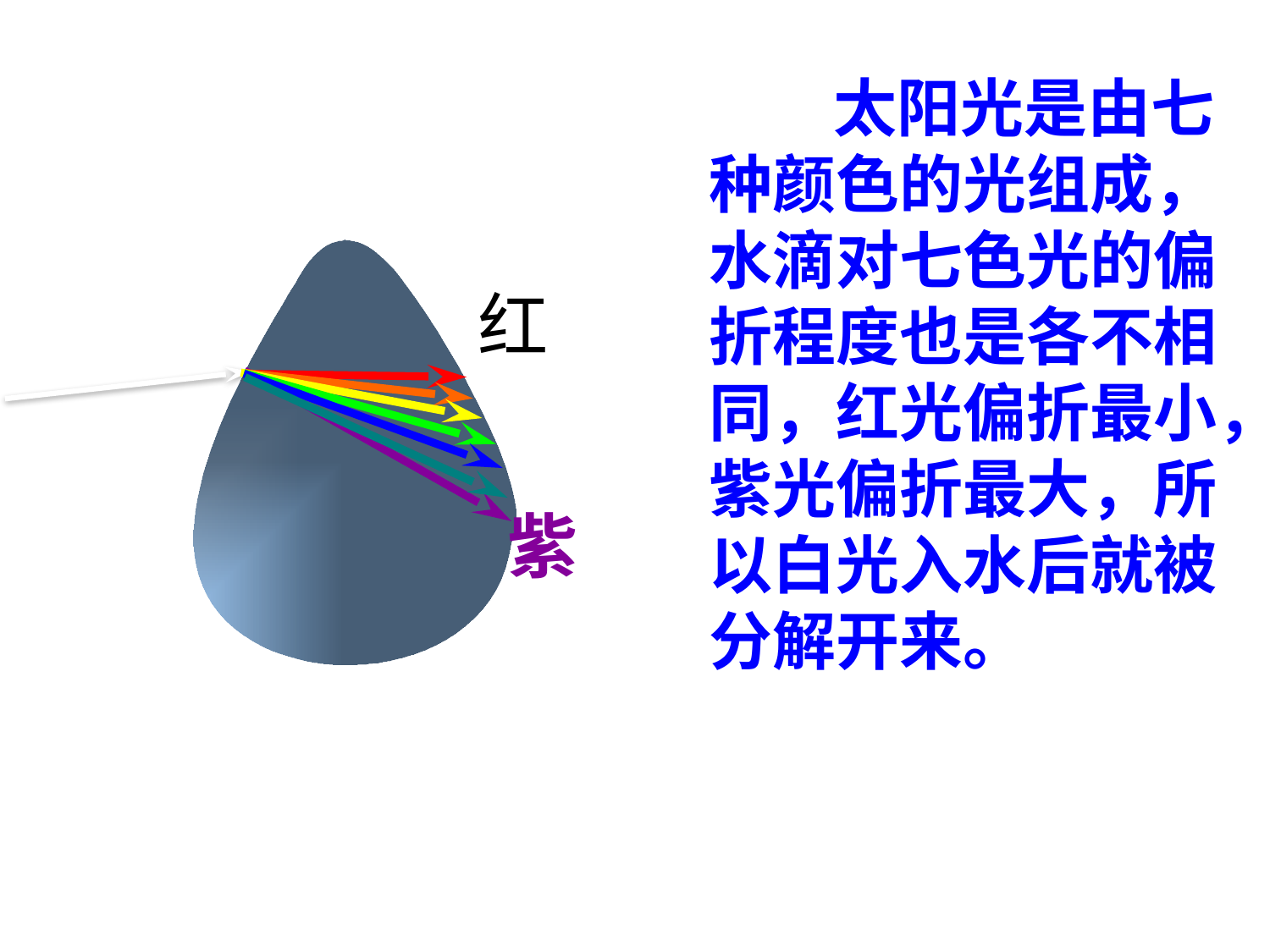

太阳光是由七种颜色的光组成，水滴对七色光的偏折程度也是各不相同，红光偏折最小，紫光偏折最大，所以白光入水后就被分解开来。

红
紫